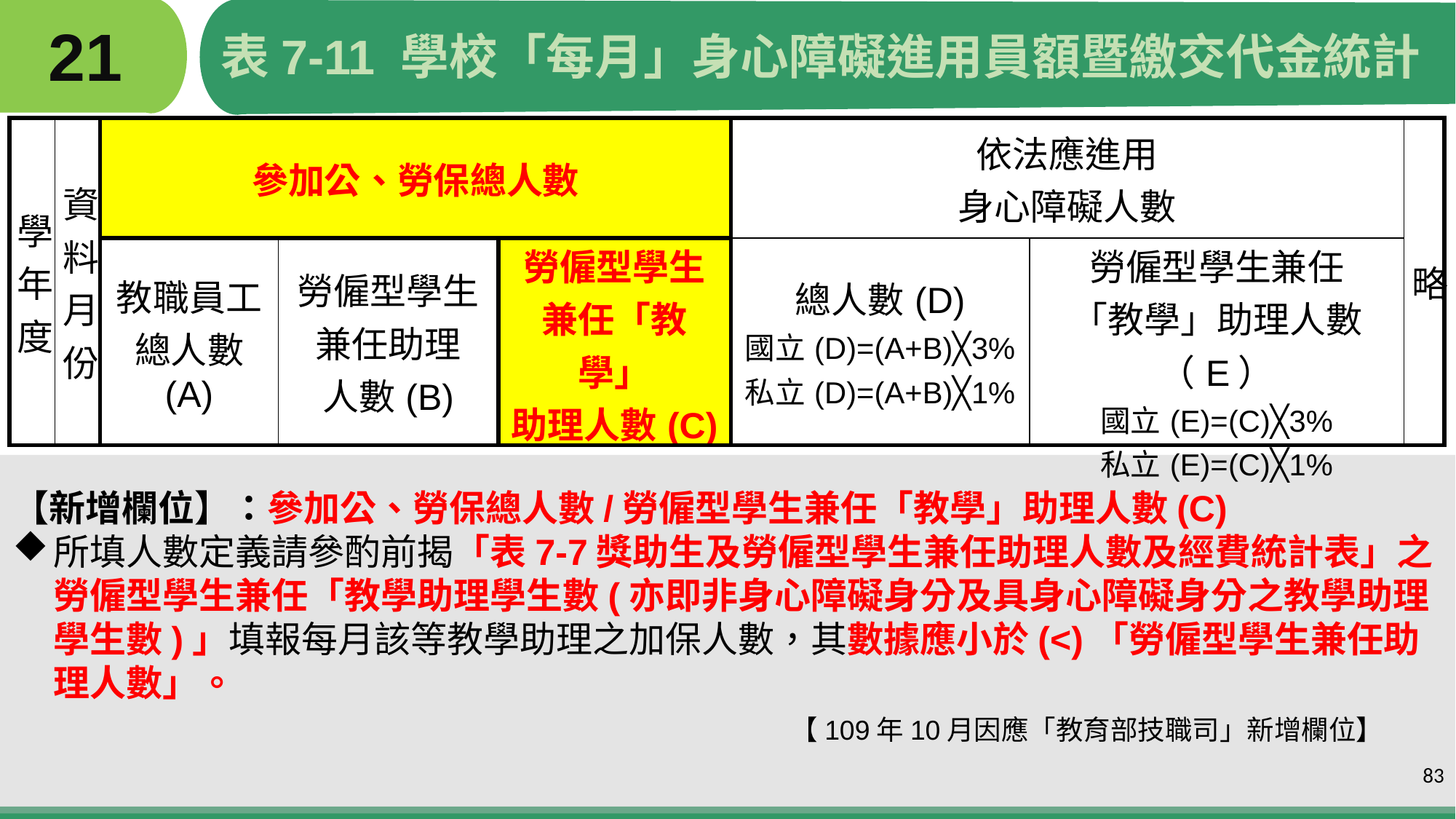

# 21
表7-11 學校「每月」身心障礙進用員額暨繳交代金統計
| 學年度 | 資料月份 | 參加公、勞保總人數 |  |  | 依法應進用 身心障礙人數 |  | 略 |
| --- | --- | --- | --- | --- | --- | --- | --- |
|  |  | 教職員工總人數 (A) | 勞僱型學生 兼任助理 人數(B) | 勞僱型學生 兼任「教學」 助理人數(C) | 總人數(D) 國立(D)=(A+B)╳3% 私立(D)=(A+B)╳1% | 勞僱型學生兼任 「教學」助理人數（E） 國立(E)=(C)╳3% 私立(E)=(C)╳1% |  |
【新增欄位】：參加公、勞保總人數/勞僱型學生兼任「教學」助理人數(C)
所填人數定義請參酌前揭「表7-7獎助生及勞僱型學生兼任助理人數及經費統計表」之勞僱型學生兼任「教學助理學生數(亦即非身心障礙身分及具身心障礙身分之教學助理學生數)」填報每月該等教學助理之加保人數，其數據應小於(<)「勞僱型學生兼任助理人數」。
                                                                                              【109年10月因應「教育部技職司」新增欄位】

83